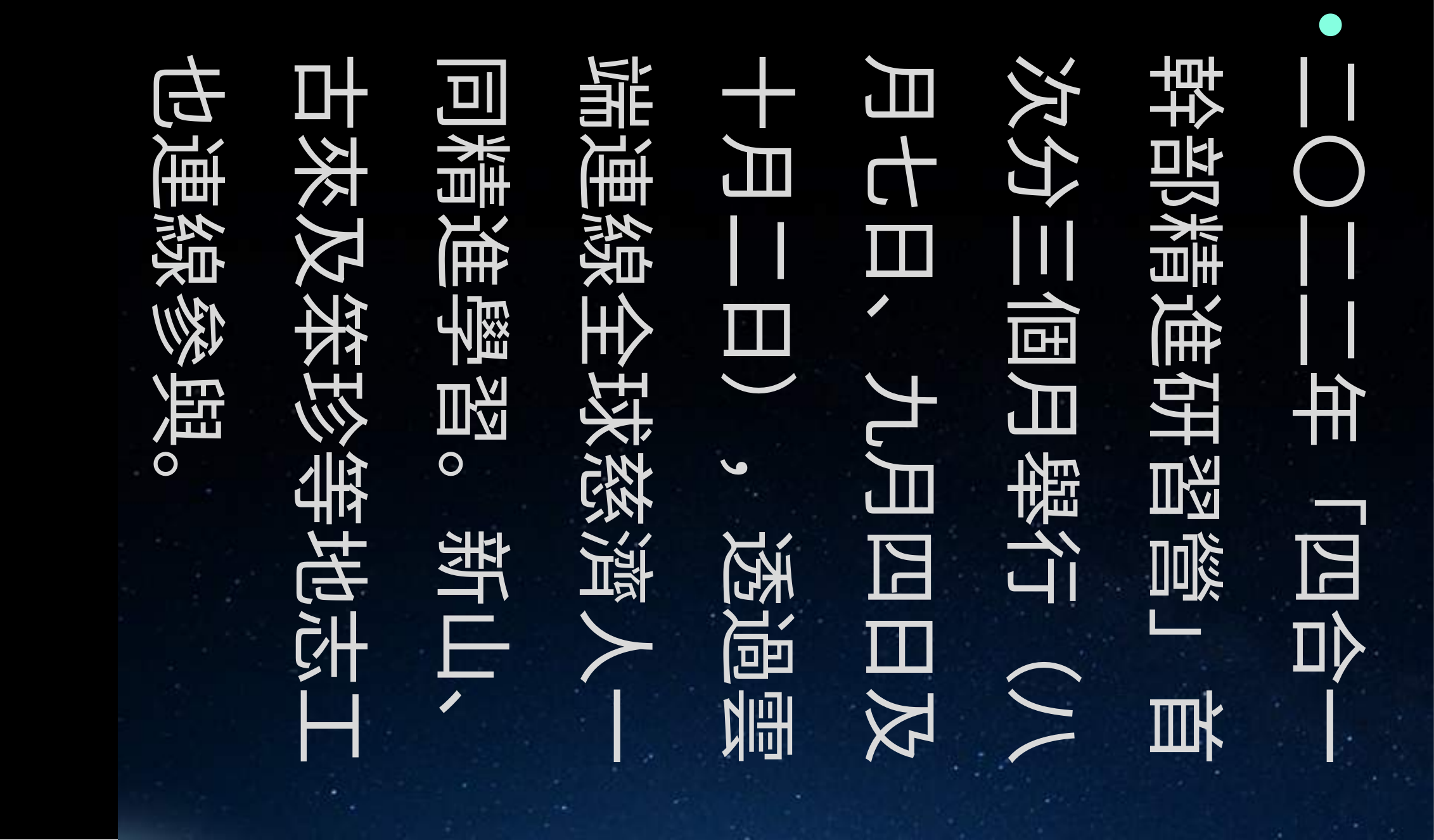

二〇二二年「四合一幹部精進研習營」首次分三個月舉行（八月七日、九月四日及十月二日），透過雲端連線全球慈濟人一同精進學習。新山、古來及笨珍等地志工也連線參與。